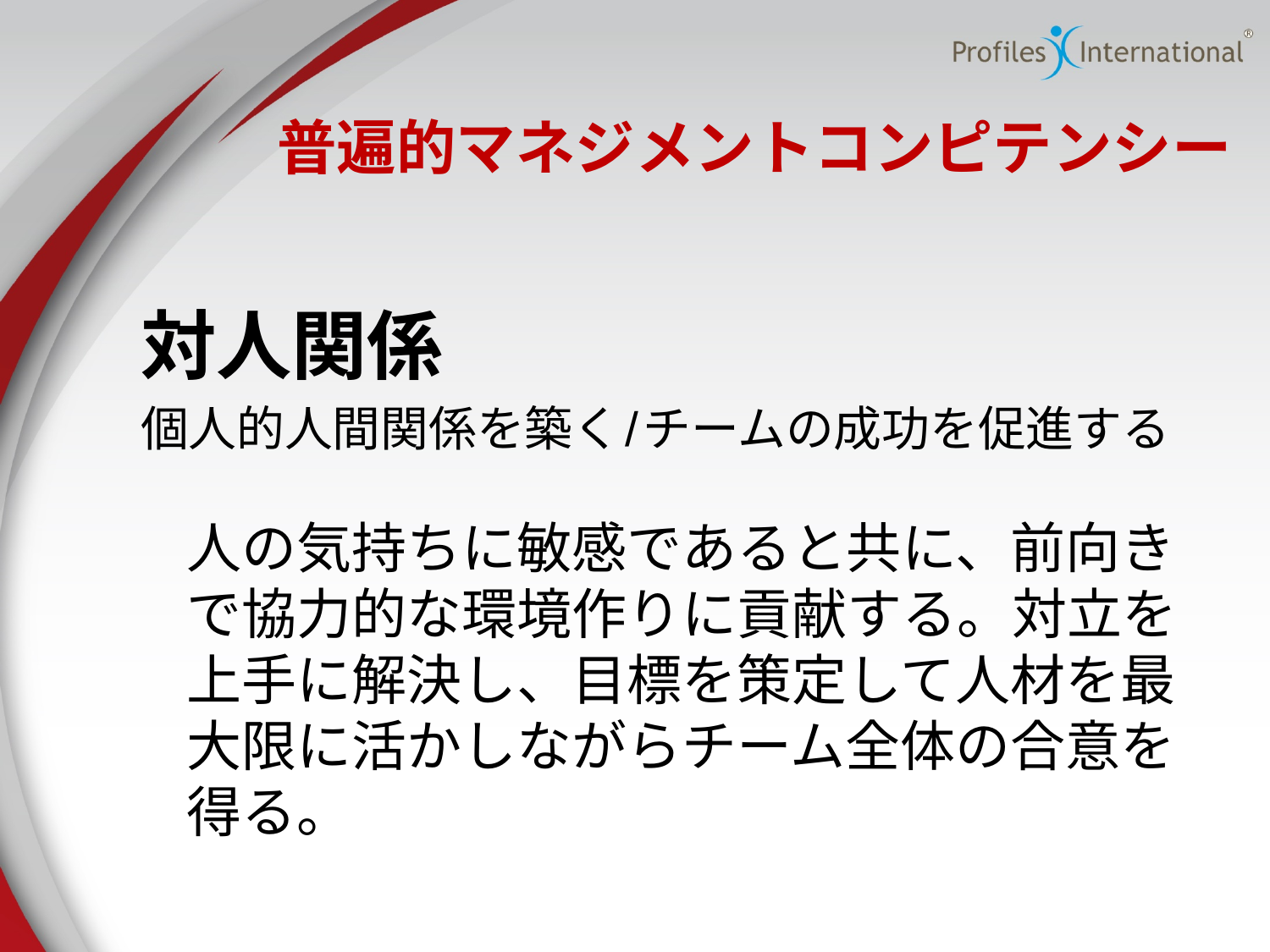

# 普遍的マネジメントコンピテンシー

対人関係
個人的人間関係を築く/チームの成功を促進する

人の気持ちに敏感であると共に、前向きで協力的な環境作りに貢献する。対立を上手に解決し、目標を策定して人材を最大限に活かしながらチーム全体の合意を得る。